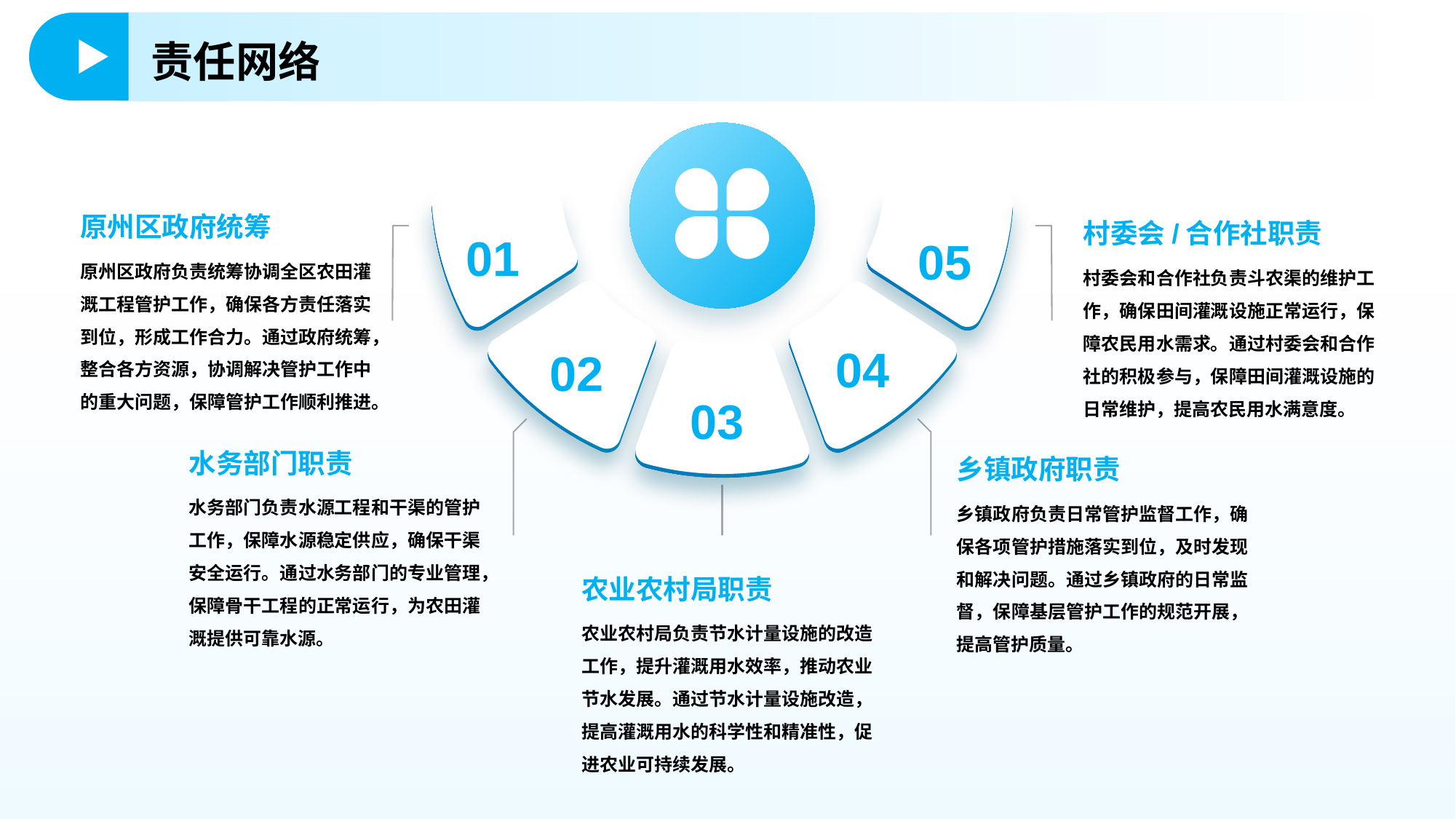

责任网络

原州区政府统筹
村委会/合作社职责

01
05

原州区政府负责统筹协调全区农田灌溉工程管护工作，确保各方责任落实到位，形成工作合力。通过政府统筹，整合各方资源，协调解决管护工作中的重大问题，保障管护工作顺利推进。
村委会和合作社负责斗农渠的维护工作，确保田间灌溉设施正常运行，保障农民用水需求。通过村委会和合作社的积极参与，保障田间灌溉设施的日常维护，提高农民用水满意度。

04
02

03
水务部门职责
乡镇政府职责

水务部门负责水源工程和干渠的管护工作，保障水源稳定供应，确保干渠安全运行。通过水务部门的专业管理，保障骨干工程的正常运行，为农田灌溉提供可靠水源。
乡镇政府负责日常管护监督工作，确保各项管护措施落实到位，及时发现和解决问题。通过乡镇政府的日常监督，保障基层管护工作的规范开展，提高管护质量。
农业农村局职责
农业农村局负责节水计量设施的改造工作，提升灌溉用水效率，推动农业节水发展。通过节水计量设施改造，提高灌溉用水的科学性和精准性，促进农业可持续发展。